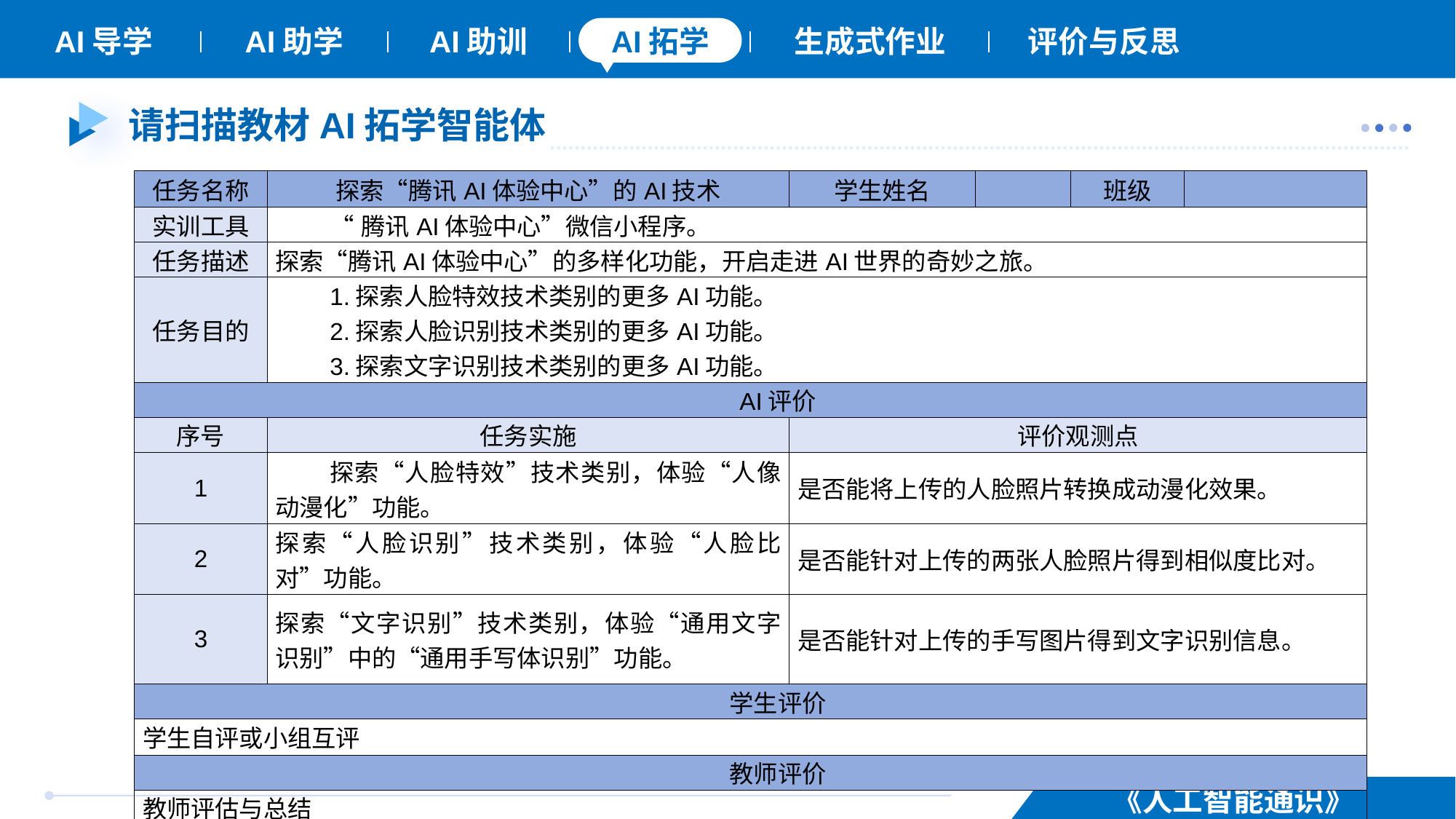

# 请扫描教材AI拓学智能体
| 任务名称 | 探索“腾讯AI体验中心”的AI技术 | 学生姓名 |  | 班级 |  |
| --- | --- | --- | --- | --- | --- |
| 实训工具 | “腾讯AI体验中心”微信小程序。 |  |  |  |  |
| 任务描述 | 探索“腾讯AI体验中心”的多样化功能，开启走进AI世界的奇妙之旅。 |  |  |  |  |
| 任务目的 | 1.探索人脸特效技术类别的更多AI功能。 2.探索人脸识别技术类别的更多AI功能。 3.探索文字识别技术类别的更多AI功能。 |  |  |  |  |
| AI评价 |  |  |  |  |  |
| 序号 | 任务实施 | 评价观测点 |  |  |  |
| 1 | 探索“人脸特效”技术类别，体验“人像动漫化”功能。 | 是否能将上传的人脸照片转换成动漫化效果。 |  |  |  |
| 2 | 探索“人脸识别”技术类别，体验“人脸比对”功能。 | 是否能针对上传的两张人脸照片得到相似度比对。 |  |  |  |
| 3 | 探索“文字识别”技术类别，体验“通用文字识别”中的“通用手写体识别”功能。 | 是否能针对上传的手写图片得到文字识别信息。 |  |  |  |
| 学生评价 |  |  |  |  |  |
| 学生自评或小组互评 |  |  |  |  |  |
| 教师评价 |  |  |  |  |  |
| 教师评估与总结 |  |  |  |  |  |